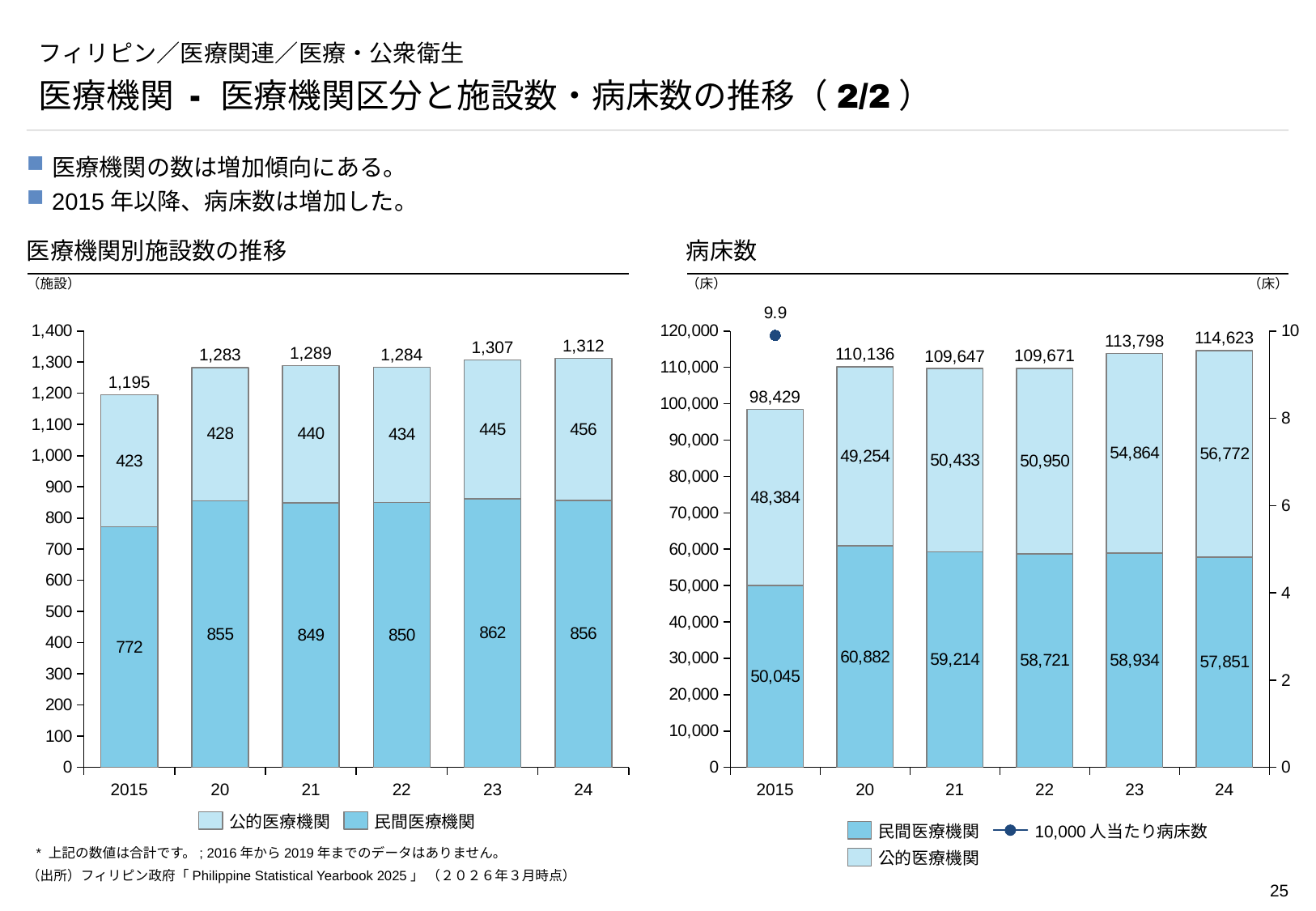

# フィリピン／医療関連／医療・公衆衛生
医療機関 - 医療機関区分と施設数・病床数の推移（2/2）
医療機関の数は増加傾向にある。
2015年以降、病床数は増加した。
医療機関別施設数の推移
病床数
（施設）
（床）
（床）

### Chart

| Category |  |  |  |
|---|---|---|---|

### Chart

| Category |  |  |
|---|---|---|
114,623
113,798
1,312
1,307
1,289
110,136
1,284
1,283
109,671
109,647
1,195
98,429
2015
20
21
22
23
24
2015
20
21
22
23
24
公的医療機関
民間医療機関

民間医療機関
10,000人当たり病床数

* 上記の数値は合計です。; 2016年から2019年までのデータはありません。
公的医療機関

（出所）フィリピン政府「Philippine Statistical Yearbook 2025」 （２０２６年３月時点）